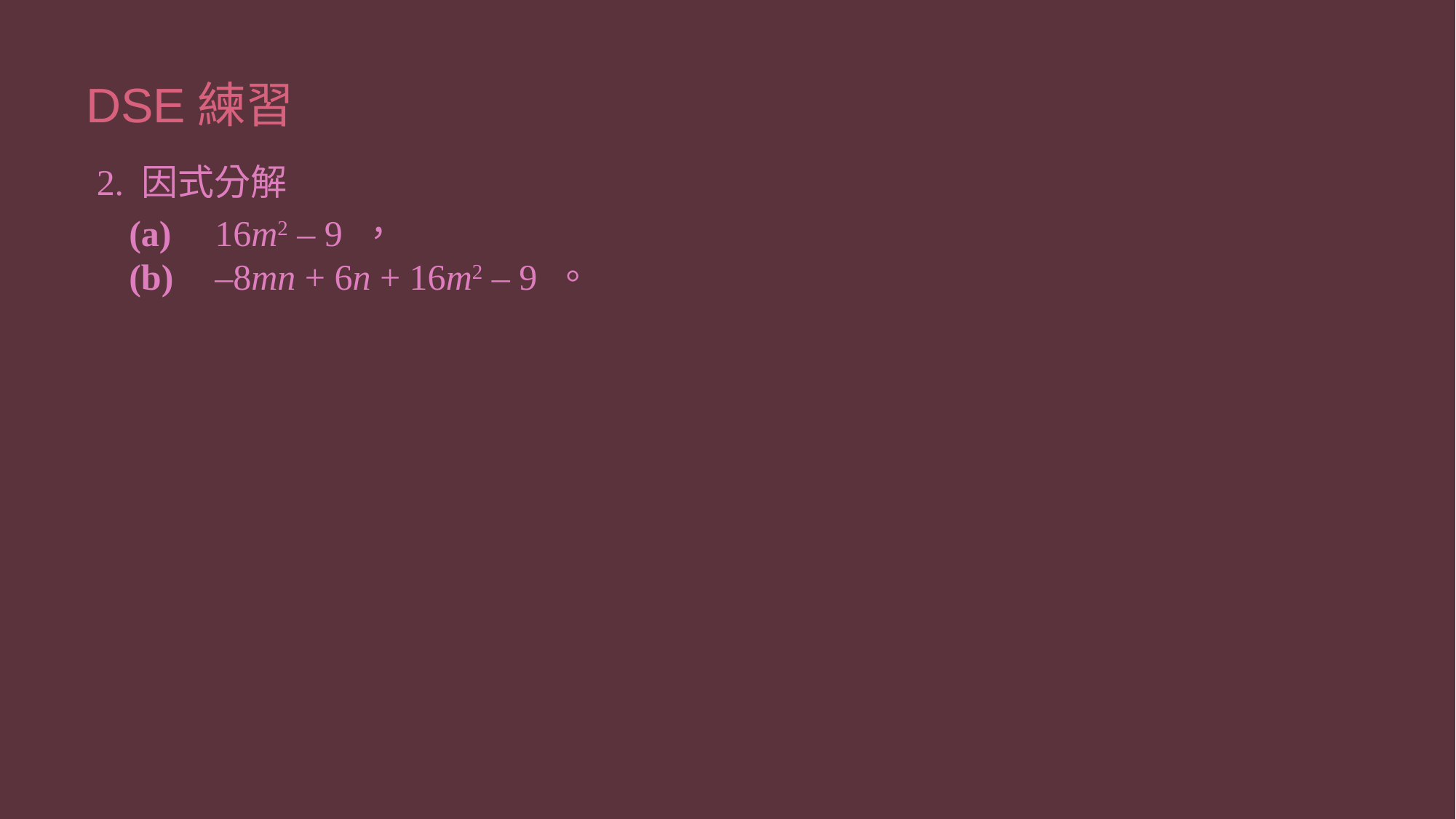

# DSE練習
2. 因式分解
	(a)	 16m2 – 9 ，
	(b)	 –8mn + 6n + 16m2 – 9 。